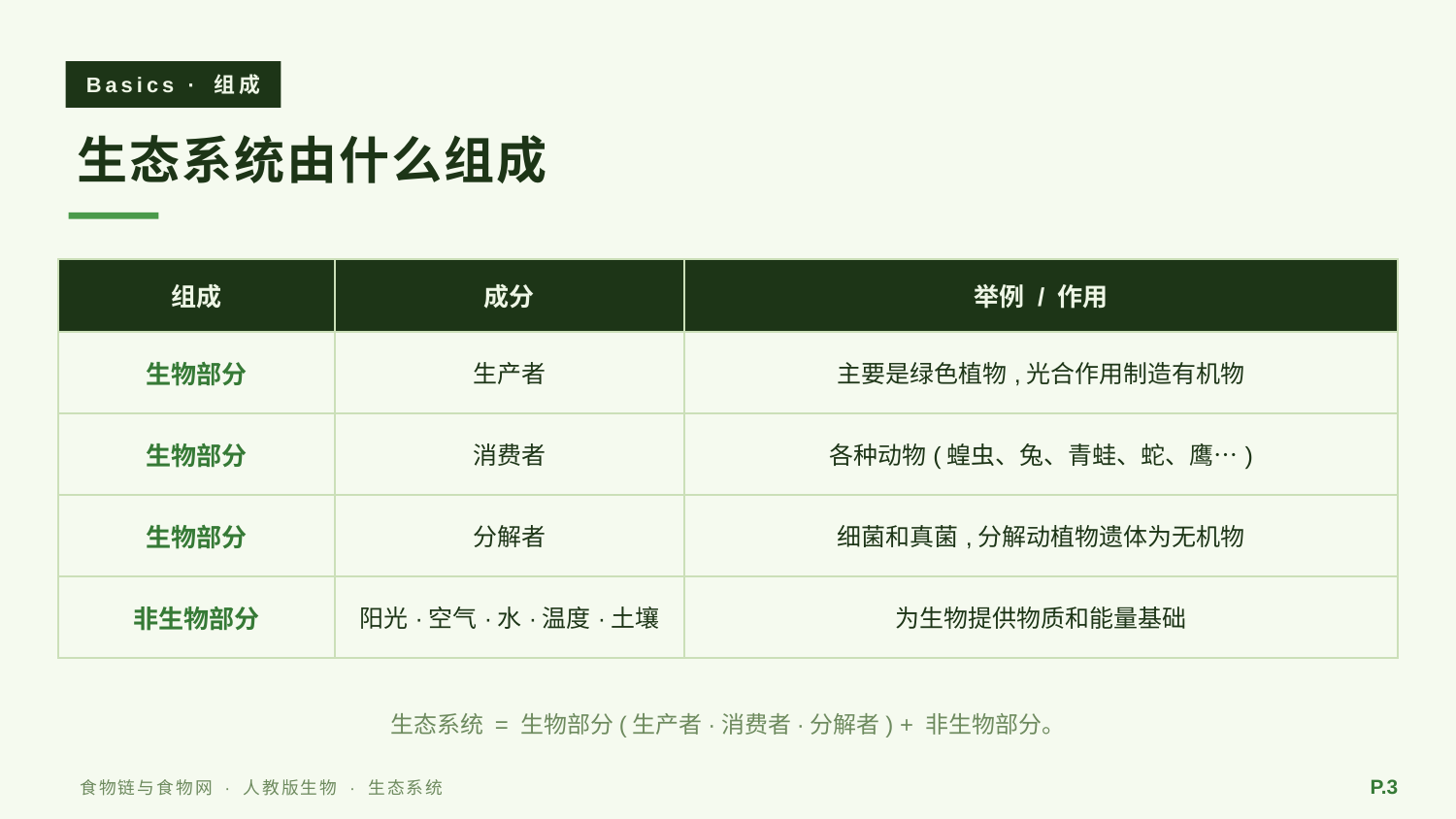

Basics · 组成

生态系统由什么组成

| 组成 | 成分 | 举例 / 作用 |
| --- | --- | --- |
| 生物部分 | 生产者 | 主要是绿色植物,光合作用制造有机物 |
| 生物部分 | 消费者 | 各种动物(蝗虫、兔、青蛙、蛇、鹰…) |
| 生物部分 | 分解者 | 细菌和真菌,分解动植物遗体为无机物 |
| 非生物部分 | 阳光·空气·水·温度·土壤 | 为生物提供物质和能量基础 |
生态系统 = 生物部分(生产者·消费者·分解者) + 非生物部分。
P.3
食物链与食物网 · 人教版生物 · 生态系统